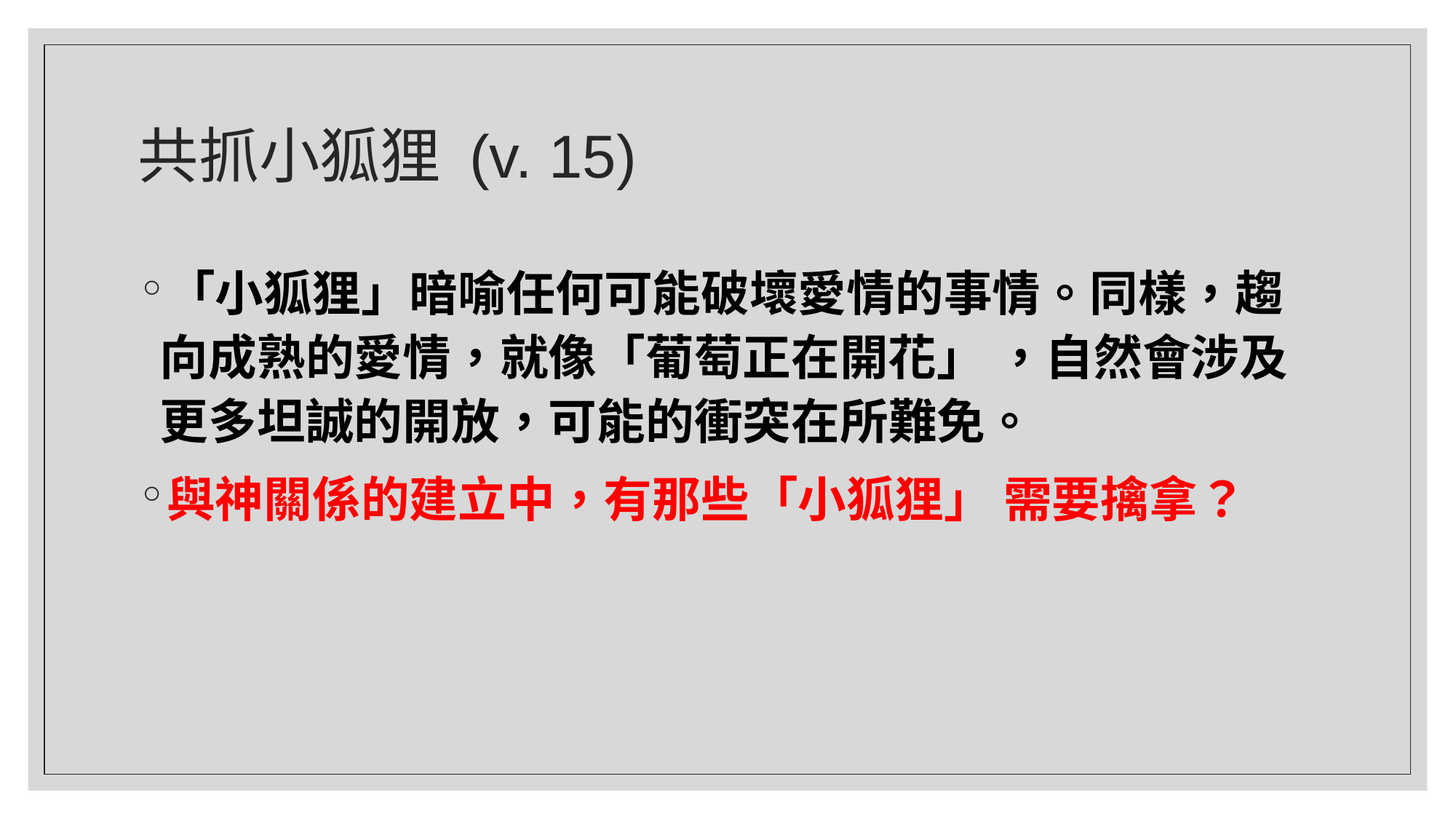

# 共抓小狐狸 (v. 15)
「小狐狸」暗喻任何可能破壞愛情的事情。同樣，趨向成熟的愛情，就像「葡萄正在開花」 ，自然會涉及更多坦誠的開放，可能的衝突在所難免。
與神關係的建立中，有那些「小狐狸」 需要擒拿？